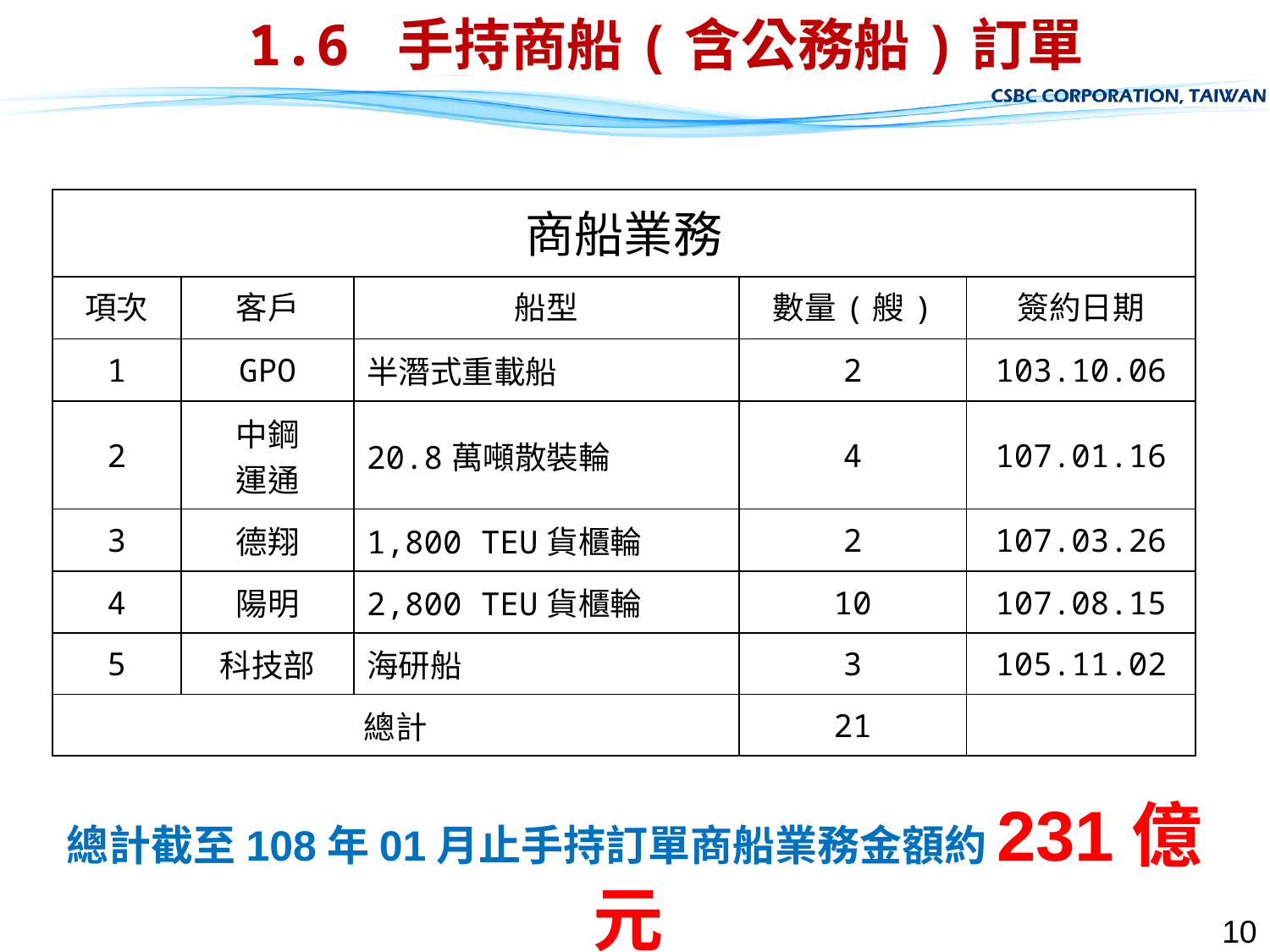

# 1.6 手持商船(含公務船)訂單
| 商船業務 |  |  |  |  |
| --- | --- | --- | --- | --- |
| 項次 | 客戶 | 船型 | 數量(艘) | 簽約日期 |
| 1 | GPO | 半潛式重載船 | 2 | 103.10.06 |
| 2 | 中鋼 運通 | 20.8萬噸散裝輪 | 4 | 107.01.16 |
| 3 | 德翔 | 1,800 TEU貨櫃輪 | 2 | 107.03.26 |
| 4 | 陽明 | 2,800 TEU貨櫃輪 | 10 | 107.08.15 |
| 5 | 科技部 | 海研船 | 3 | 105.11.02 |
| 總計 |  |  | 21 |  |
總計截至108年01月止手持訂單商船業務金額約231億元